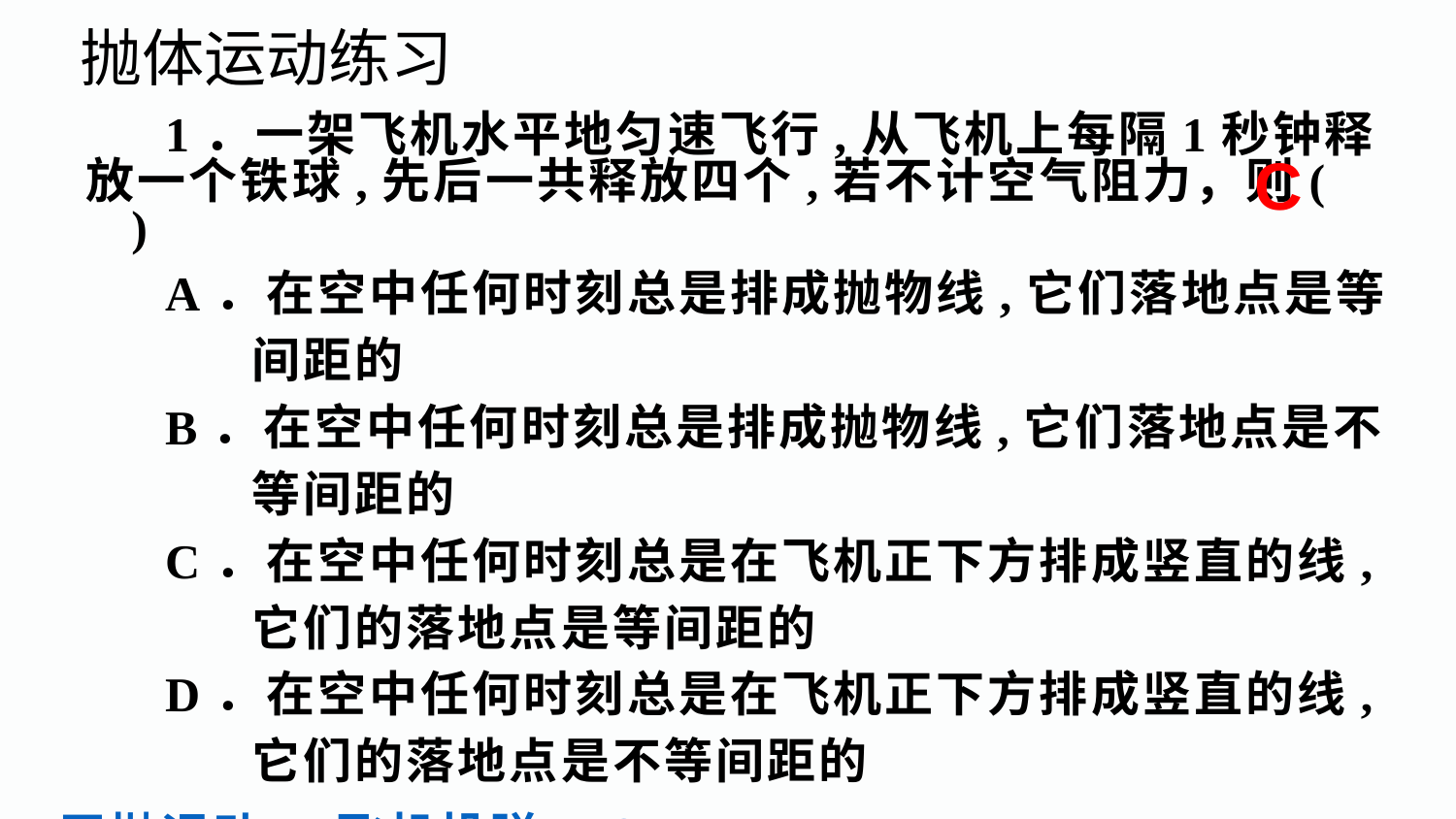

抛体运动练习
       1．一架飞机水平地匀速飞行,从飞机上每隔1秒钟释放一个铁球,先后一共释放四个,若不计空气阻力，则(        )
       A．在空中任何时刻总是排成抛物线,它们落地点是等
             间距的
       B．在空中任何时刻总是排成抛物线,它们落地点是不
             等间距的
       C．在空中任何时刻总是在飞机正下方排成竖直的线,
             它们的落地点是等间距的
       D．在空中任何时刻总是在飞机正下方排成竖直的线,
             它们的落地点是不等间距的
平抛运动----飞机投弹.swf
C